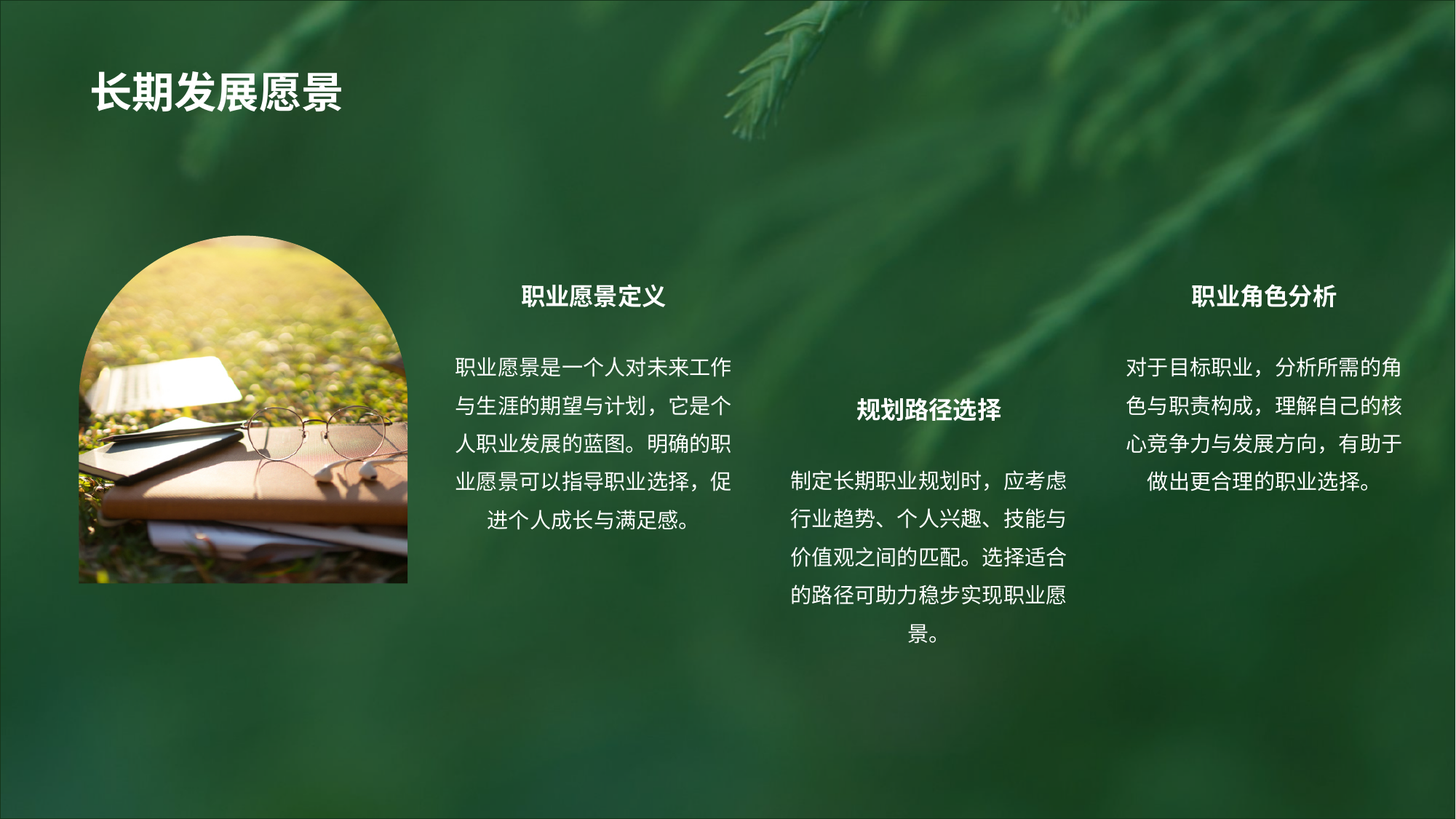

# 长期发展愿景

职业愿景定义
职业角色分析
职业愿景是一个人对未来工作与生涯的期望与计划，它是个人职业发展的蓝图。明确的职业愿景可以指导职业选择，促进个人成长与满足感。
对于目标职业，分析所需的角色与职责构成，理解自己的核心竞争力与发展方向，有助于做出更合理的职业选择。
规划路径选择
制定长期职业规划时，应考虑行业趋势、个人兴趣、技能与价值观之间的匹配。选择适合的路径可助力稳步实现职业愿景。